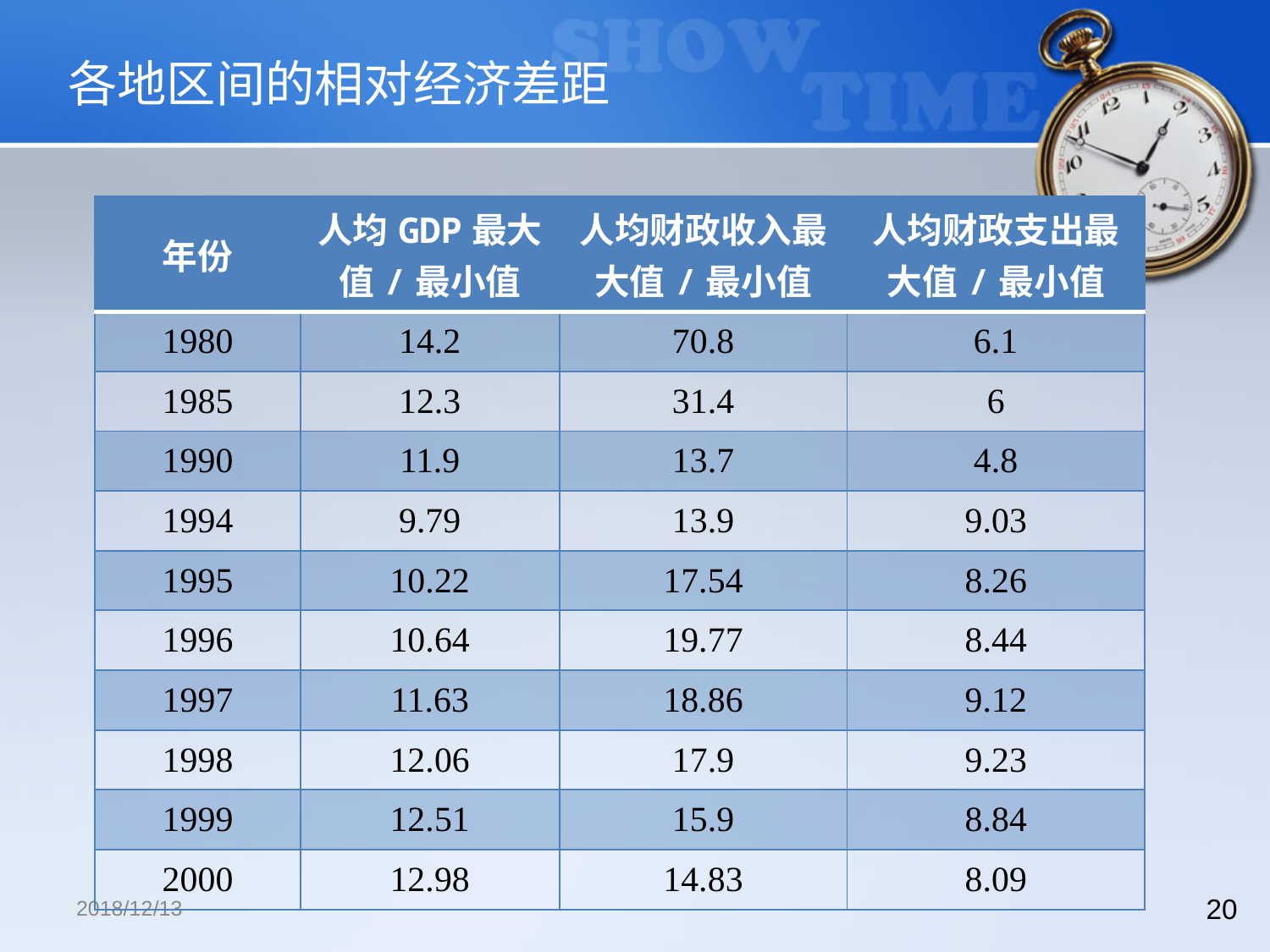

各地区间的相对经济差距
| 年份 | 人均GDP最大值/最小值 | 人均财政收入最大值/最小值 | 人均财政支出最大值/最小值 |
| --- | --- | --- | --- |
| 1980 | 14.2 | 70.8 | 6.1 |
| 1985 | 12.3 | 31.4 | 6 |
| 1990 | 11.9 | 13.7 | 4.8 |
| 1994 | 9.79 | 13.9 | 9.03 |
| 1995 | 10.22 | 17.54 | 8.26 |
| 1996 | 10.64 | 19.77 | 8.44 |
| 1997 | 11.63 | 18.86 | 9.12 |
| 1998 | 12.06 | 17.9 | 9.23 |
| 1999 | 12.51 | 15.9 | 8.84 |
| 2000 | 12.98 | 14.83 | 8.09 |
2018/12/13
20